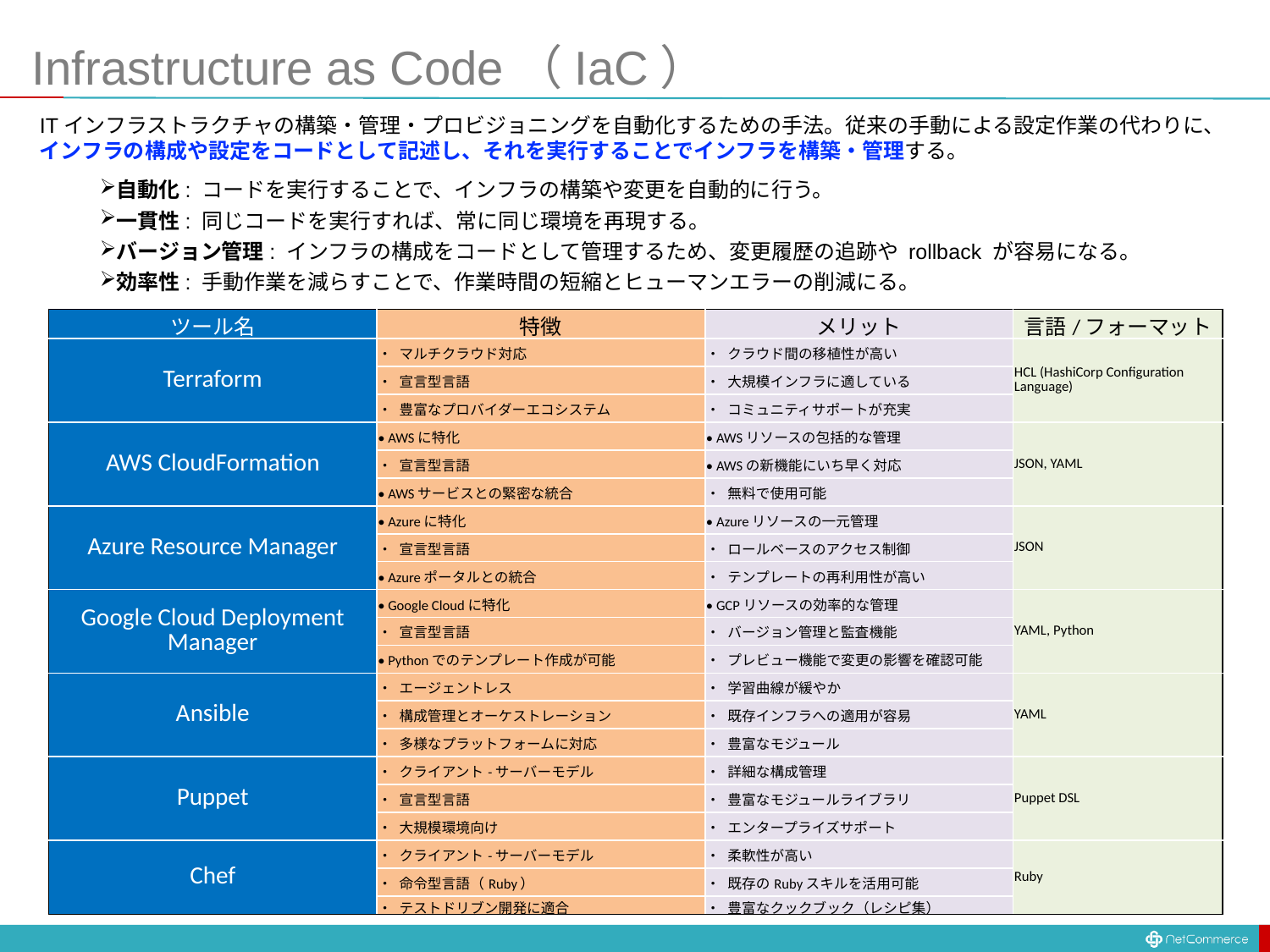

# Infrastructure as Code（IaC）
ITインフラストラクチャの構築・管理・プロビジョニングを自動化するための手法。従来の手動による設定作業の代わりに、インフラの構成や設定をコードとして記述し、それを実行することでインフラを構築・管理する。
自動化: コードを実行することで、インフラの構築や変更を自動的に行う。
一貫性: 同じコードを実行すれば、常に同じ環境を再現する。
バージョン管理: インフラの構成をコードとして管理するため、変更履歴の追跡や rollback が容易になる。
効率性: 手動作業を減らすことで、作業時間の短縮とヒューマンエラーの削減にる。
| ツール名 | 特徴 | メリット | 言語/フォーマット |
| --- | --- | --- | --- |
| Terraform | • マルチクラウド対応 | • クラウド間の移植性が高い | HCL (HashiCorp Configuration Language) |
|  | • 宣言型言語 | • 大規模インフラに適している |  |
|  | • 豊富なプロバイダーエコシステム | • コミュニティサポートが充実 |  |
| AWS CloudFormation | • AWSに特化 | • AWSリソースの包括的な管理 | JSON, YAML |
|  | • 宣言型言語 | • AWSの新機能にいち早く対応 |  |
|  | • AWSサービスとの緊密な統合 | • 無料で使用可能 |  |
| Azure Resource Manager | • Azureに特化 | • Azureリソースの一元管理 | JSON |
|  | • 宣言型言語 | • ロールベースのアクセス制御 |  |
|  | • Azureポータルとの統合 | • テンプレートの再利用性が高い |  |
| Google Cloud Deployment Manager | • Google Cloudに特化 | • GCPリソースの効率的な管理 | YAML, Python |
|  | • 宣言型言語 | • バージョン管理と監査機能 |  |
|  | • Pythonでのテンプレート作成が可能 | • プレビュー機能で変更の影響を確認可能 |  |
| Ansible | • エージェントレス | • 学習曲線が緩やか | YAML |
|  | • 構成管理とオーケストレーション | • 既存インフラへの適用が容易 |  |
|  | • 多様なプラットフォームに対応 | • 豊富なモジュール |  |
| Puppet | • クライアント-サーバーモデル | • 詳細な構成管理 | Puppet DSL |
|  | • 宣言型言語 | • 豊富なモジュールライブラリ |  |
|  | • 大規模環境向け | • エンタープライズサポート |  |
| Chef | • クライアント-サーバーモデル | • 柔軟性が高い | Ruby |
|  | • 命令型言語（Ruby） | • 既存のRubyスキルを活用可能 |  |
|  | • テストドリブン開発に適合 | • 豊富なクックブック（レシピ集） |  |